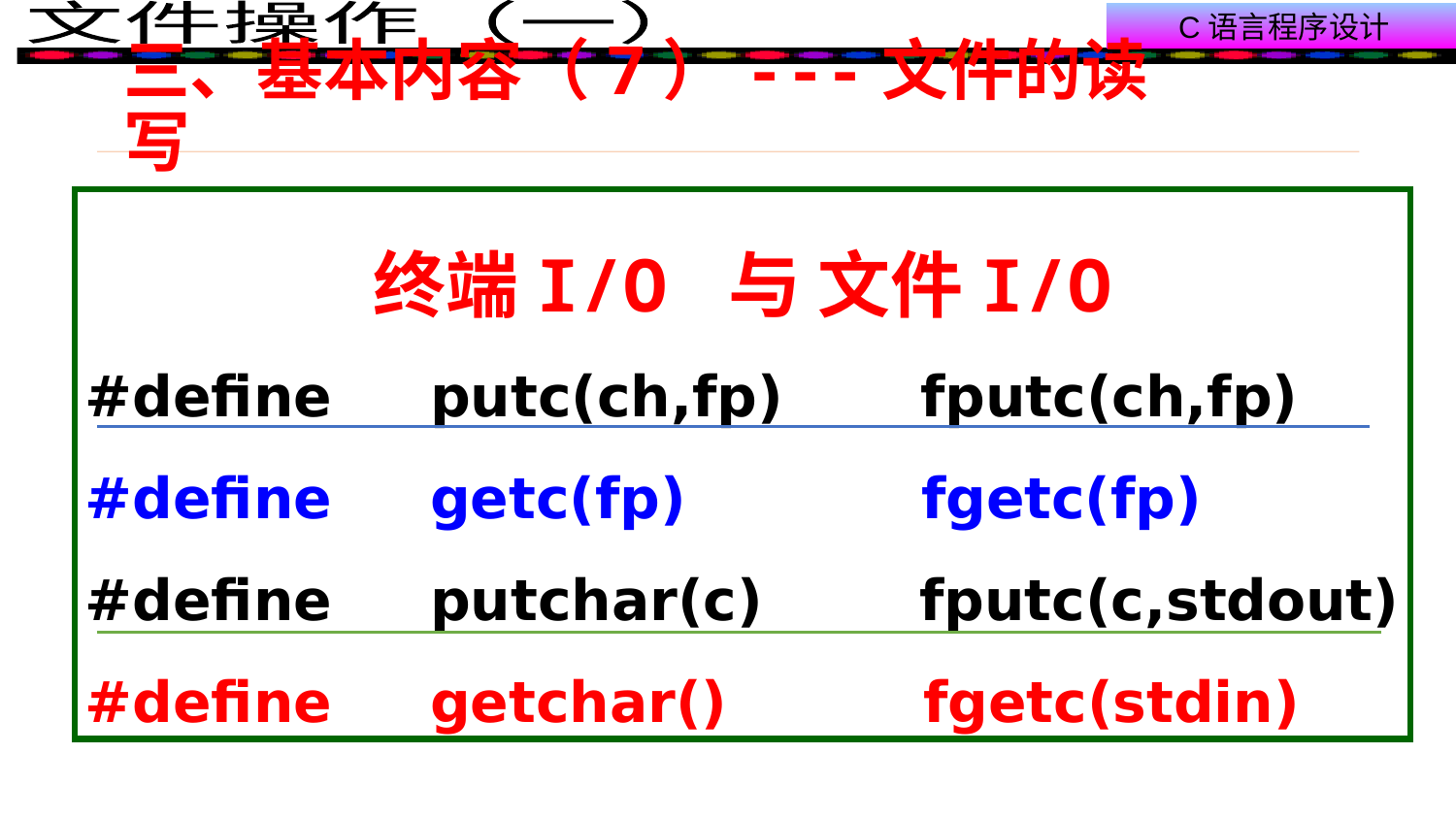

# 三、基本内容（7）---文件的读写
终端I/O 与 文件I/O
#define     putc(ch,fp)       fputc(ch,fp)
#define     getc(fp)            fgetc(fp)
#define     putchar(c)        fputc(c,stdout)
#define     getchar()          fgetc(stdin)